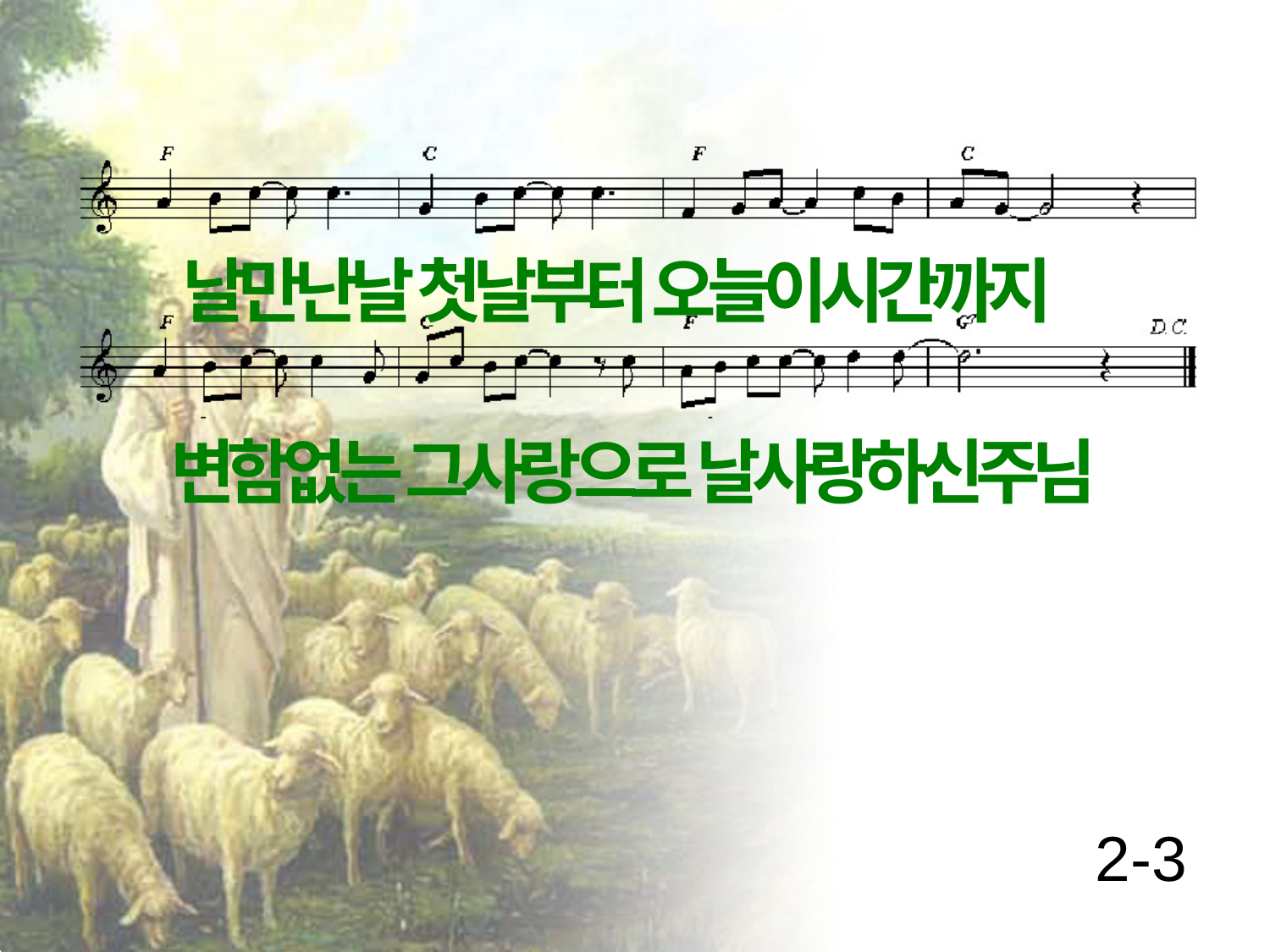

날만난날 첫날부터 오늘이시간까지
변함없는 그사랑으로 날사랑하신주님
2-3